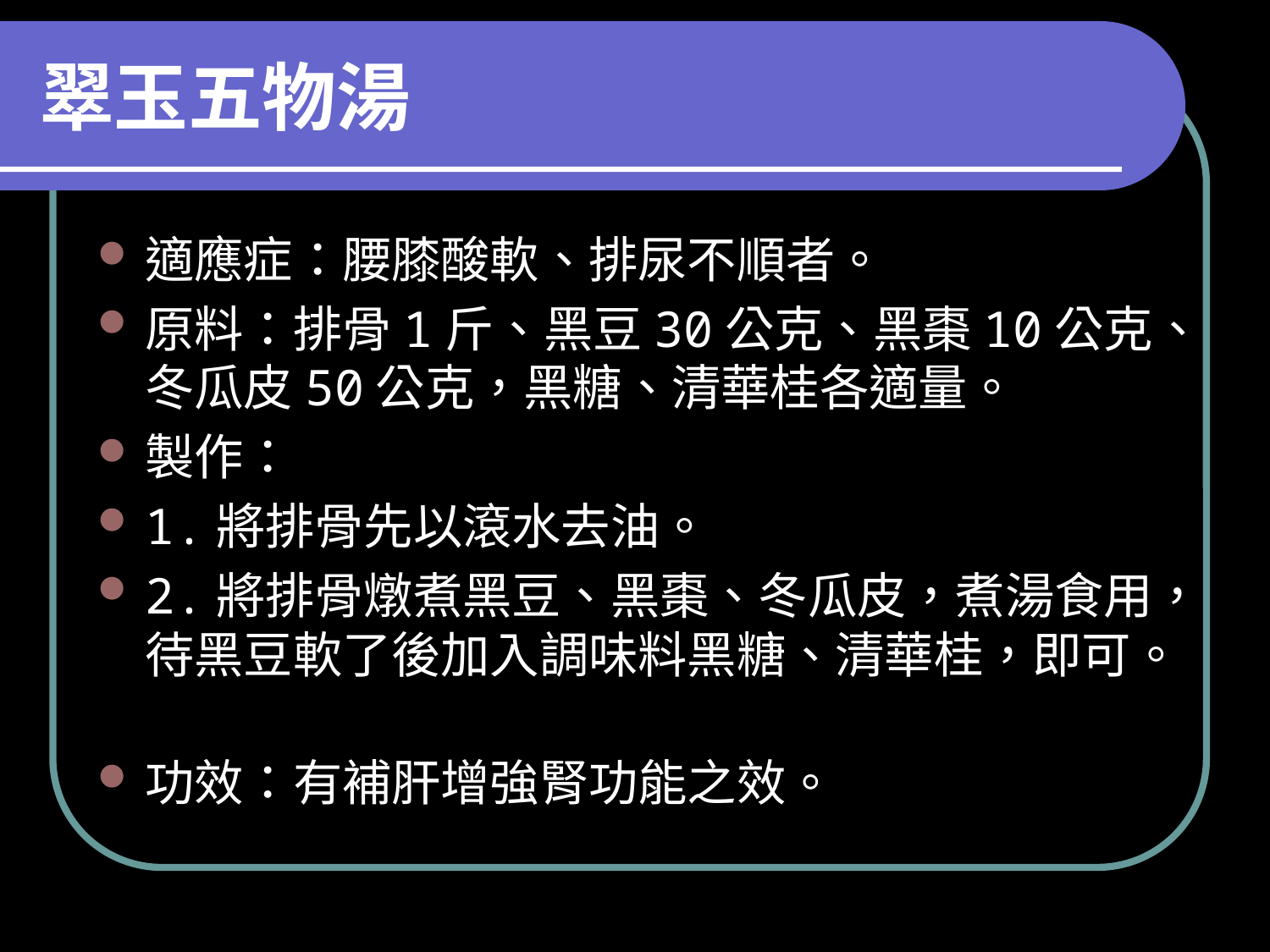

# 翠玉五物湯
適應症：腰膝酸軟、排尿不順者。
原料：排骨1斤、黑豆30公克、黑棗10公克、冬瓜皮50公克，黑糖、清華桂各適量。
製作：
1.將排骨先以滾水去油。
2.將排骨燉煮黑豆、黑棗、冬瓜皮，煮湯食用，待黑豆軟了後加入調味料黑糖、清華桂，即可。
功效：有補肝增強腎功能之效。